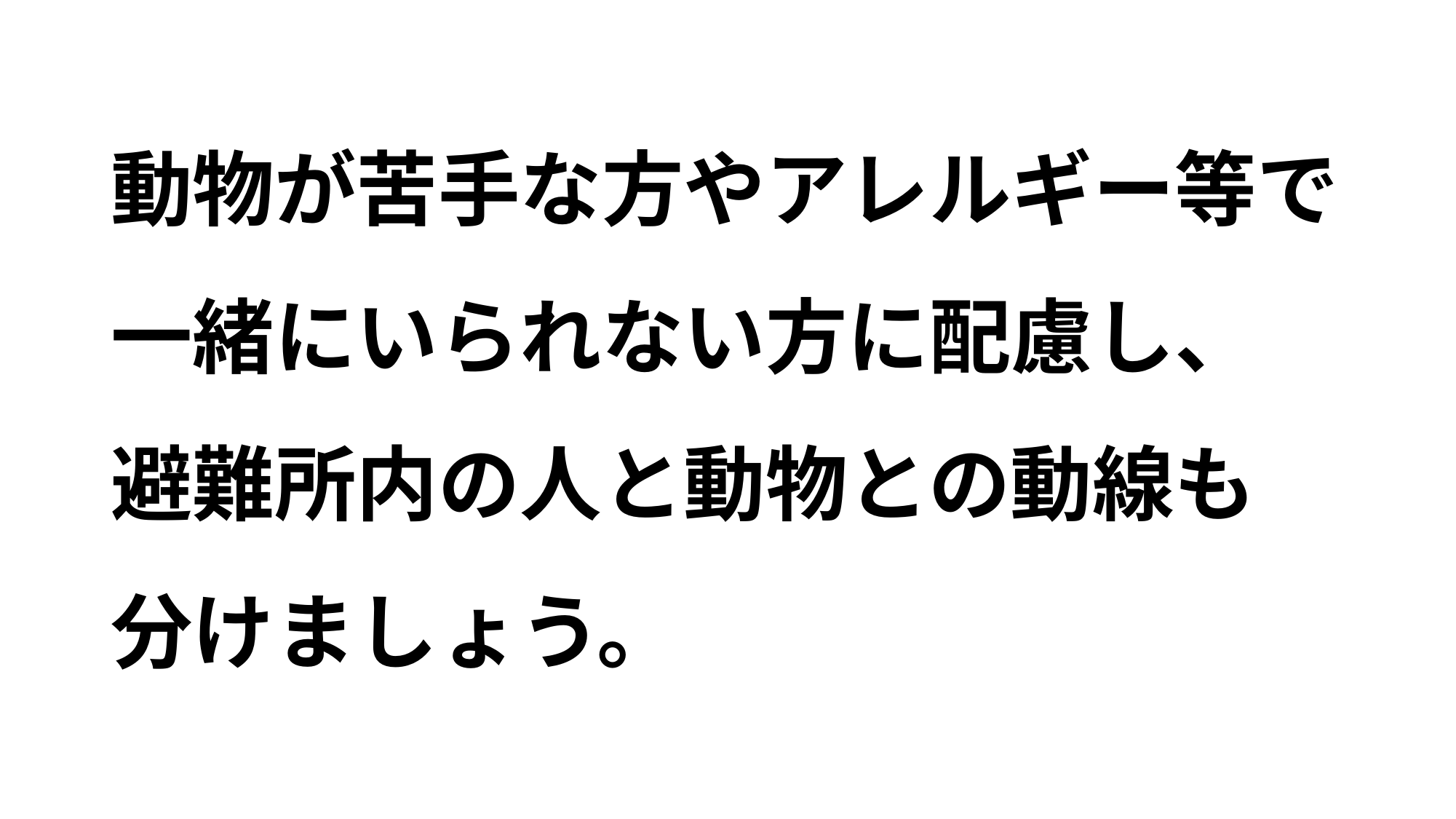

# 動物が苦手な方やアレルギー等で 一緒にいられない方に配慮し、 避難所内の人と動物との動線も 分けましょう。